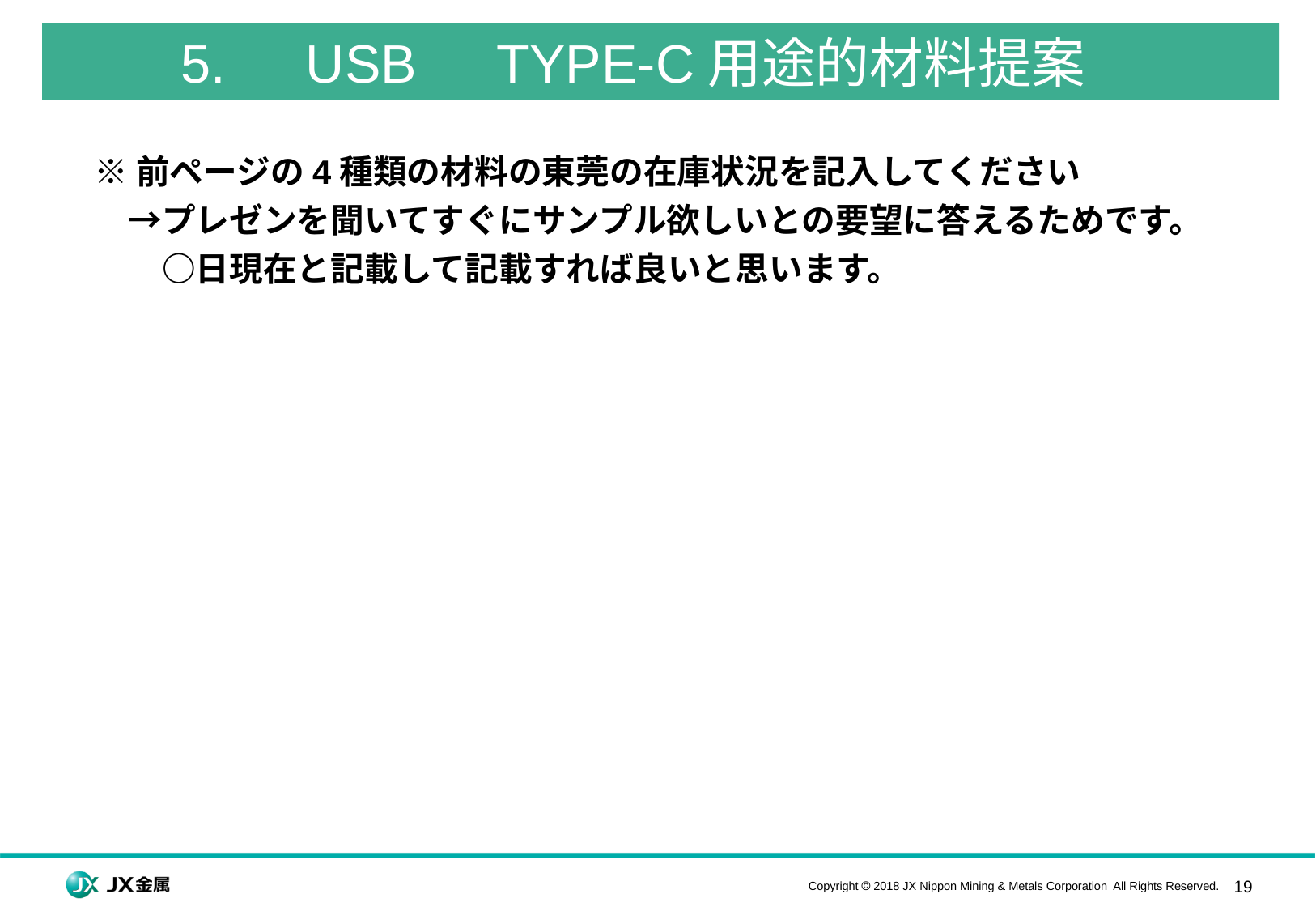

5.　USB　TYPE-C用途的材料提案
※前ページの4種類の材料の東莞の在庫状況を記入してください
　→プレゼンを聞いてすぐにサンプル欲しいとの要望に答えるためです。
　　○日現在と記載して記載すれば良いと思います。
Copyright © 2018 JX Nippon Mining & Metals Corporation  All Rights Reserved.
19